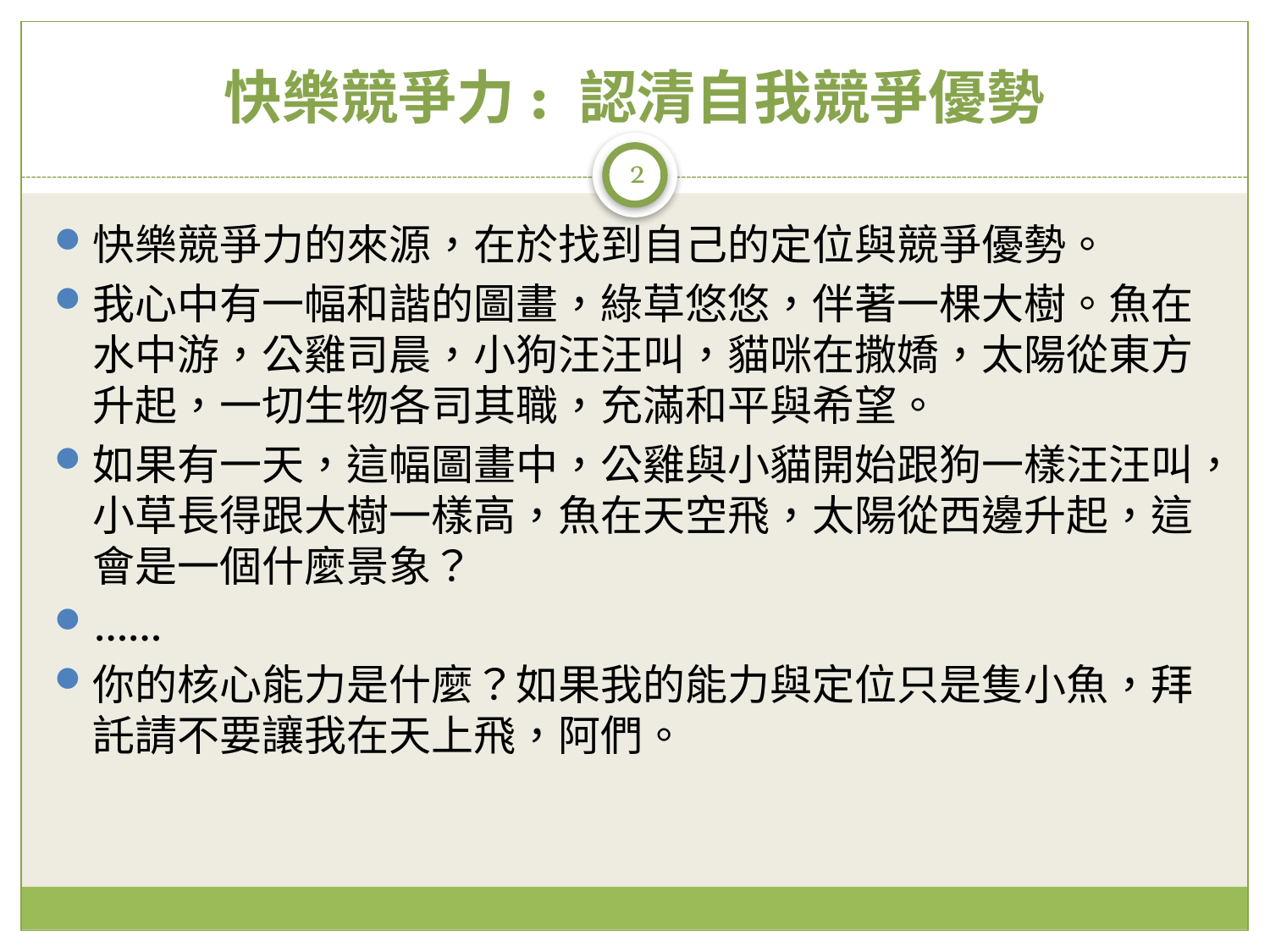

# 快樂競爭力: 認清自我競爭優勢
2
快樂競爭力的來源，在於找到自己的定位與競爭優勢。
我心中有一幅和諧的圖畫，綠草悠悠，伴著一棵大樹。魚在水中游，公雞司晨，小狗汪汪叫，貓咪在撒嬌，太陽從東方升起，一切生物各司其職，充滿和平與希望。
如果有一天，這幅圖畫中，公雞與小貓開始跟狗一樣汪汪叫，小草長得跟大樹一樣高，魚在天空飛，太陽從西邊升起，這會是一個什麼景象？
……
你的核心能力是什麼？如果我的能力與定位只是隻小魚，拜託請不要讓我在天上飛，阿們。